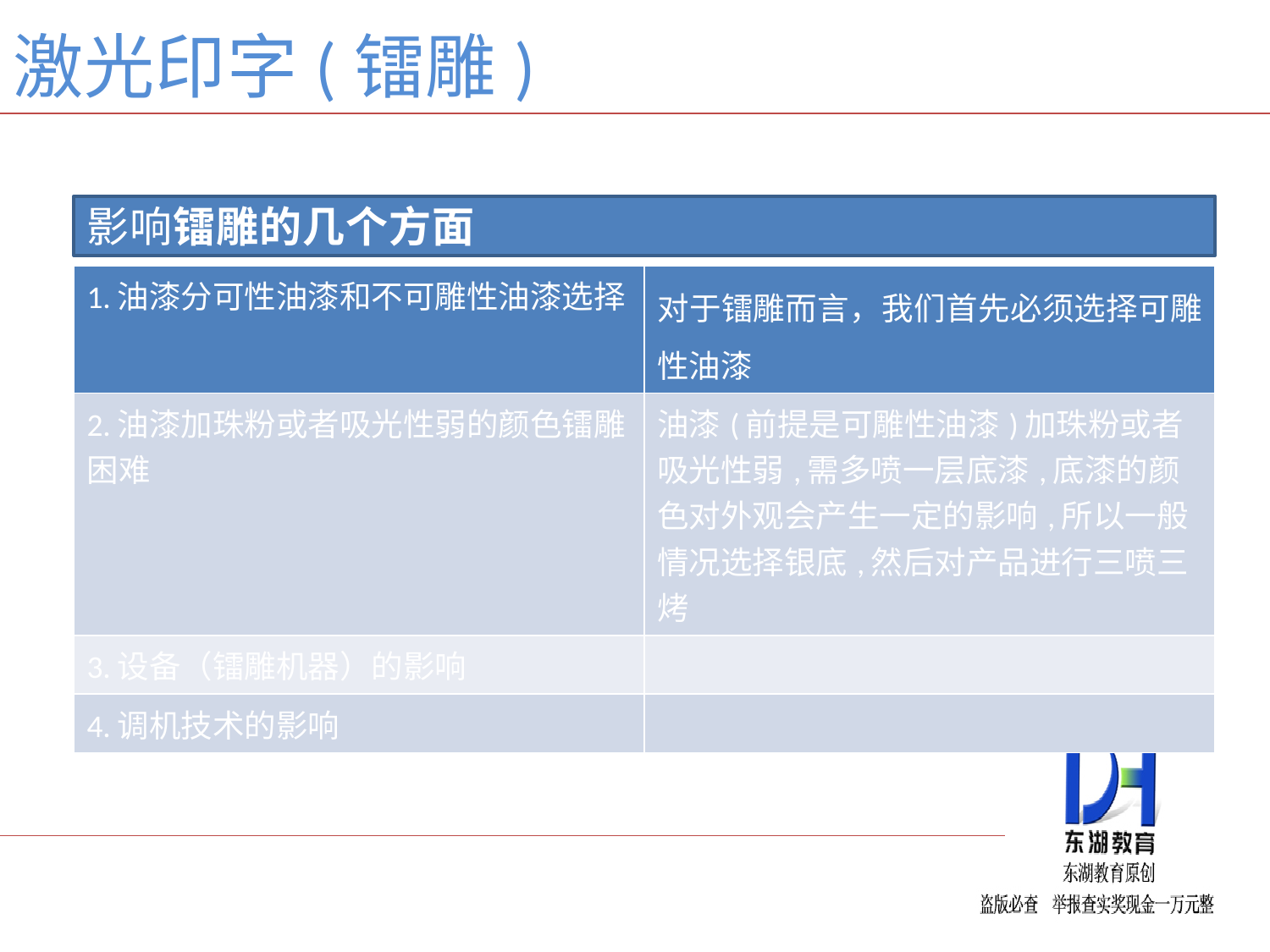

激光印字(镭雕)

影响镭雕的几个方面
| 1.油漆分可性油漆和不可雕性油漆选择 | 对于镭雕而言，我们首先必须选择可雕性油漆 |
| --- | --- |
| 2.油漆加珠粉或者吸光性弱的颜色镭雕困难 | 油漆(前提是可雕性油漆)加珠粉或者吸光性弱,需多喷一层底漆,底漆的颜色对外观会产生一定的影响,所以一般情况选择银底,然后对产品进行三喷三烤 |
| 3.设备（镭雕机器）的影响 |  |
| 4.调机技术的影响 |  |